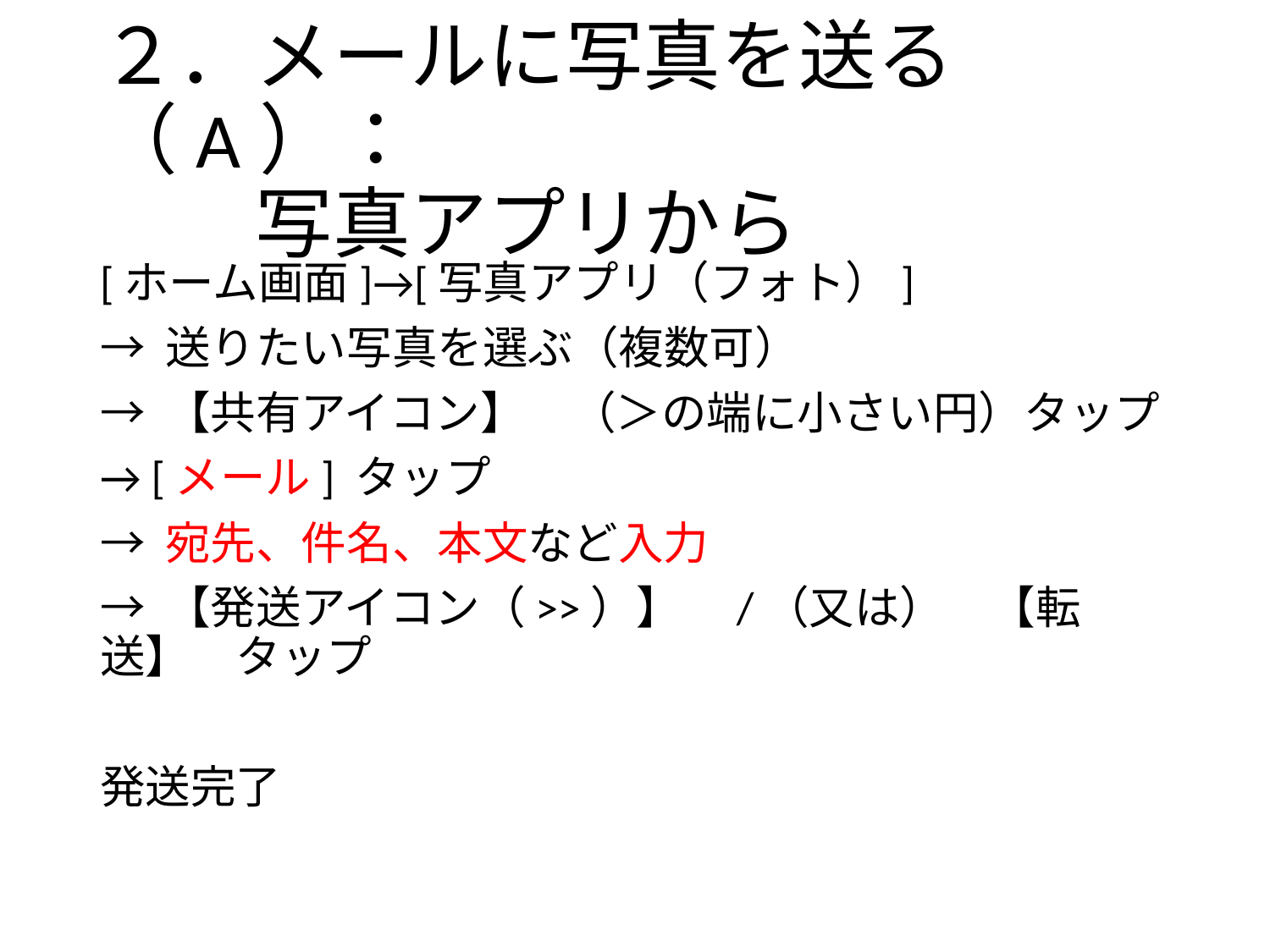

# ２．メールに写真を送る（A）： 　　写真アプリから
[ホーム画面]→[写真アプリ（フォト）]
→ 送りたい写真を選ぶ（複数可）
→ 【共有アイコン】　（＞の端に小さい円）タップ
→ [メール] タップ
→ 宛先、件名、本文など入力
→ 【発送アイコン（>>）】　/（又は）　【転送】　タップ

発送完了